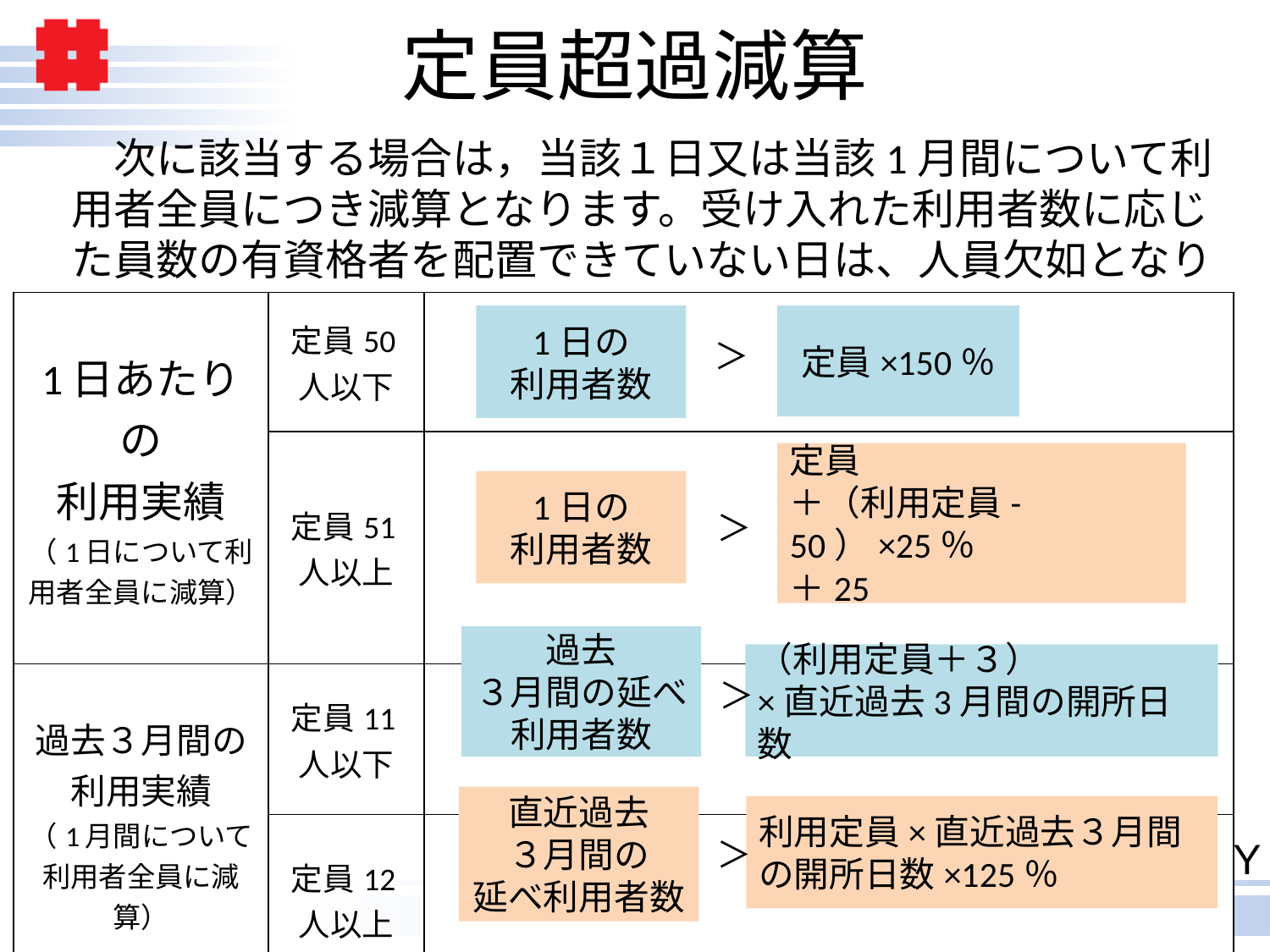

# 定員超過減算
　次に該当する場合は，当該１日又は当該1月間について利用者全員につき減算となります。受け入れた利用者数に応じた員数の有資格者を配置できていない日は、人員欠如となります。
| 1日あたりの 利用実績 （1日について利用者全員に減算） | 定員50人以下 |  |
| --- | --- | --- |
|  | 定員51人以上 |  |
| 過去３月間の利用実績 （1月間について利用者全員に減算） | 定員11人以下 |  |
|  | 定員12人以上 |  |
＞
1日の
利用者数
定員×150％
定員
＋（利用定員-50）×25％
＋25
＞
1日の
利用者数
過去
３月間の延べ利用者数
（利用定員＋３）
×直近過去3月間の開所日数
＞
直近過去
３月間の
延べ利用者数
利用定員×直近過去３月間の開所日数×125％
＞